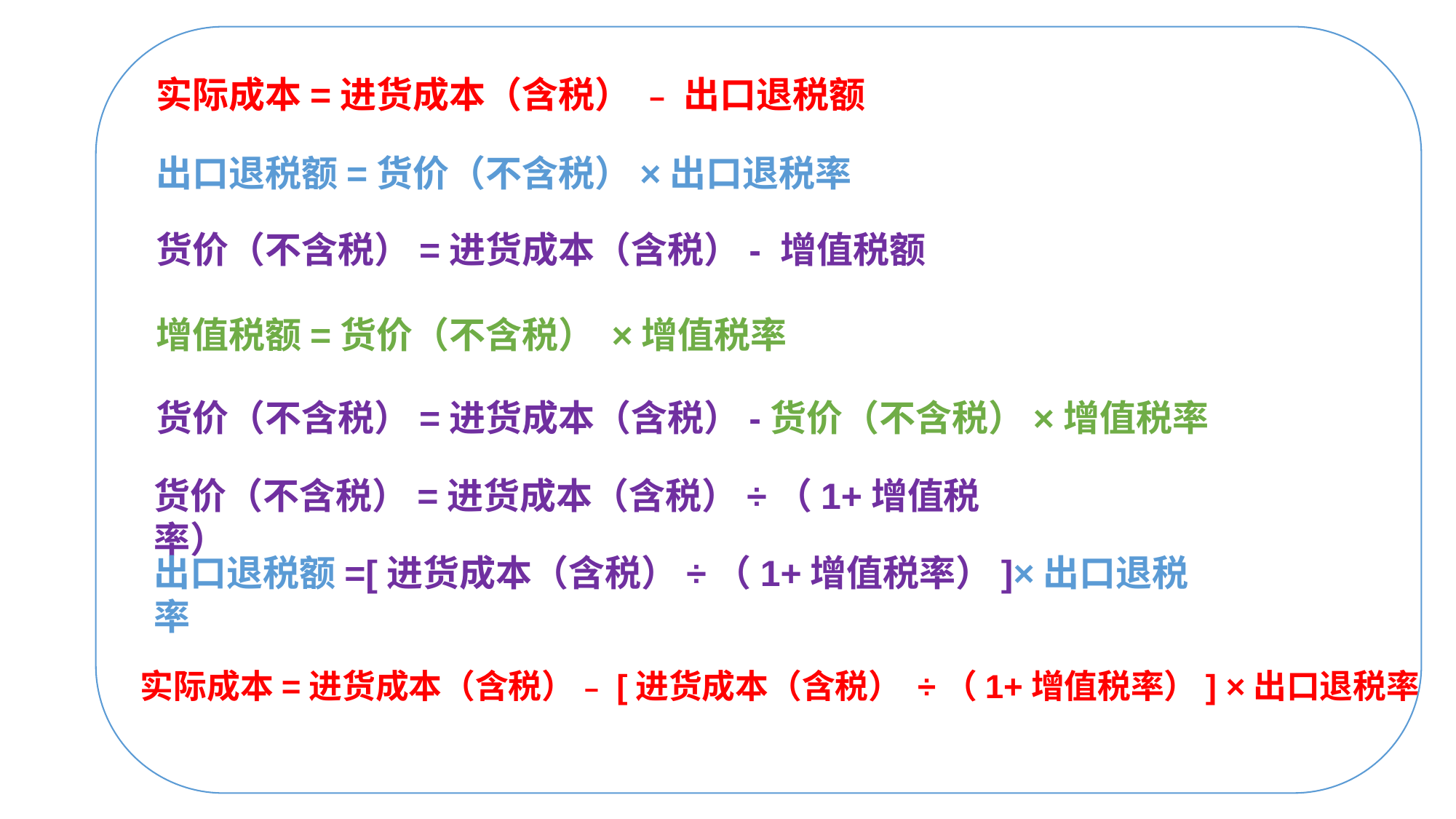

实际成本=进货成本（含税） ﹣ 出口退税额
出口退税额=货价（不含税）×出口退税率
货价（不含税）=进货成本（含税）- 增值税额
增值税额=货价（不含税） ×增值税率
货价（不含税）=进货成本（含税）-货价（不含税）×增值税率
货价（不含税）=进货成本（含税）÷（1+增值税率）
出口退税额=[进货成本（含税）÷（1+增值税率）]×出口退税率
实际成本=进货成本（含税）﹣[进货成本（含税） ÷（1+增值税率）] ×出口退税率